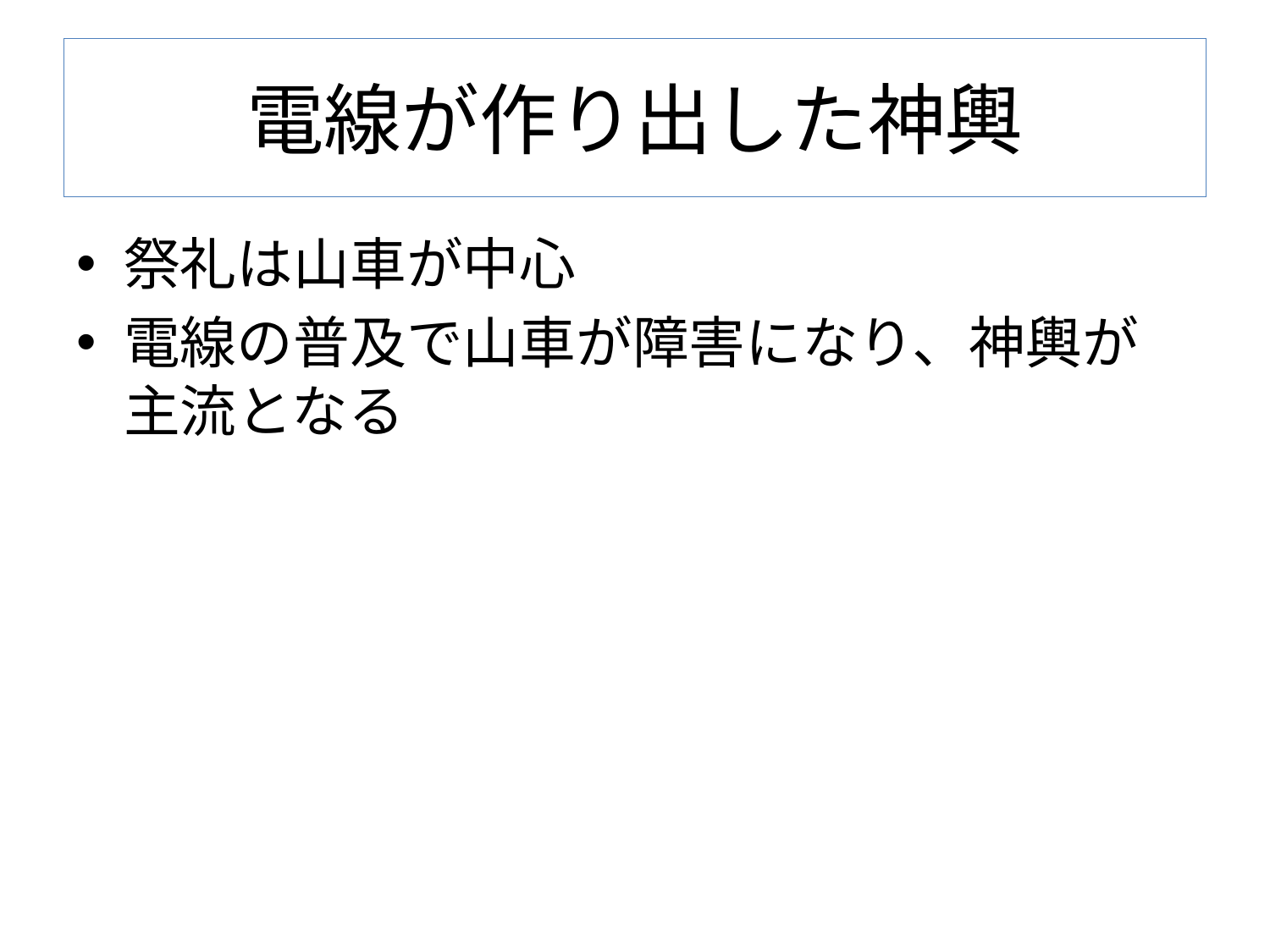

# 電線が作り出した神輿
祭礼は山車が中心
電線の普及で山車が障害になり、神輿が主流となる